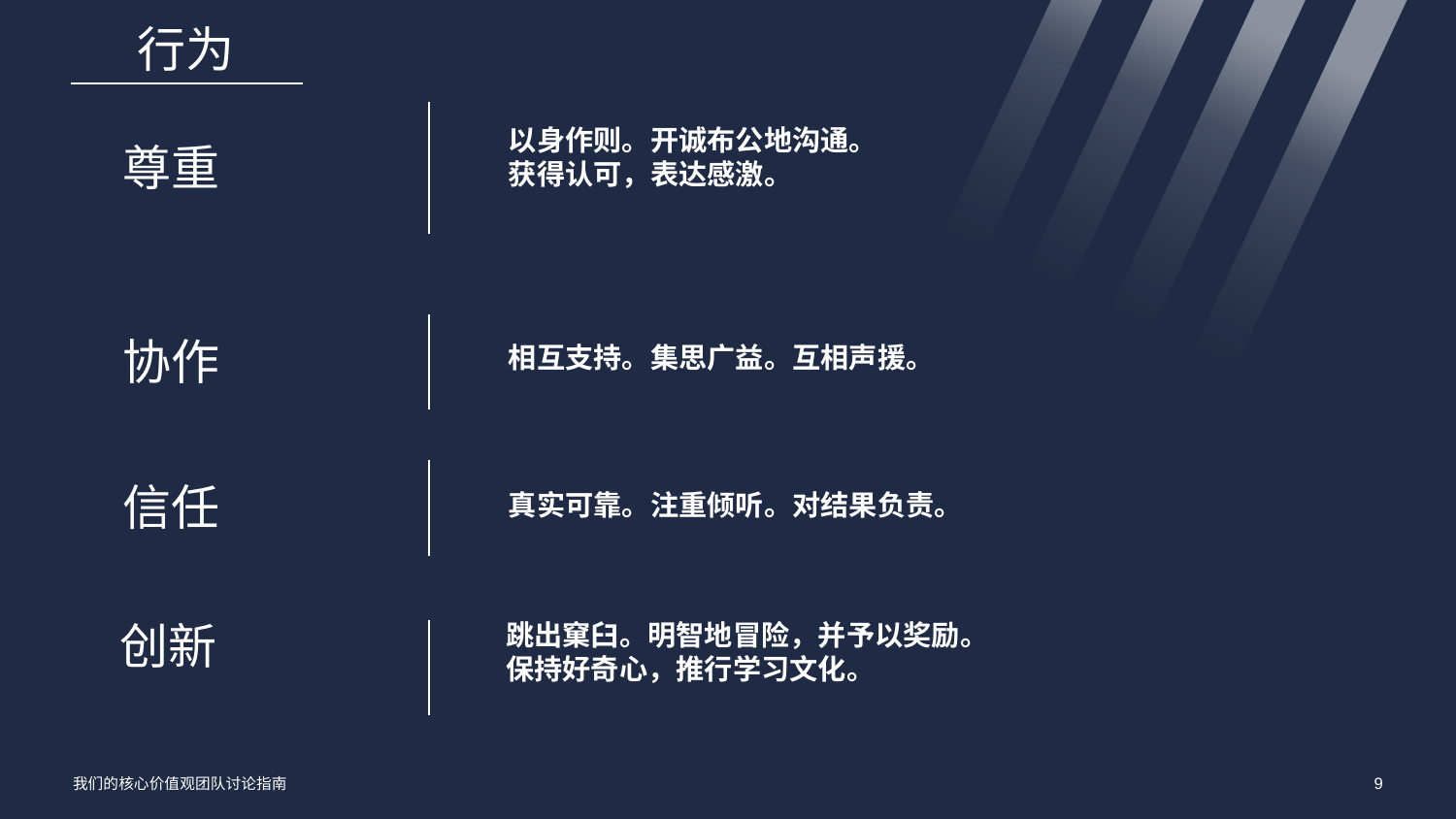

行为
尊重
以身作则。开诚布公地沟通。
获得认可，表达感激。
协作
相互支持。集思广益。互相声援。
信任
真实可靠。注重倾听。对结果负责。
创新
跳出窠臼。明智地冒险，并予以奖励。保持好奇心，推行学习文化。
我们的核心价值观团队讨论指南
9